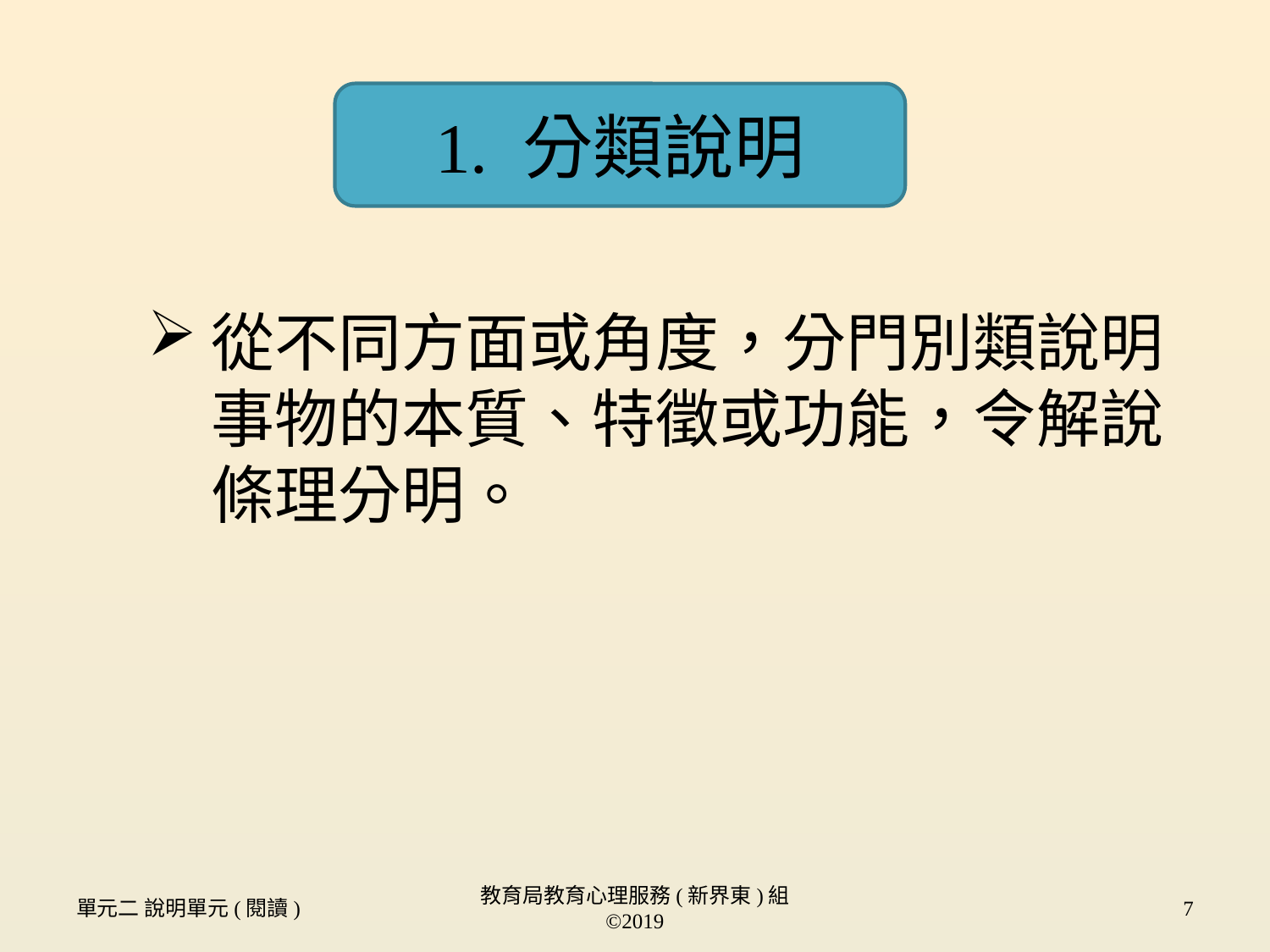

1. 分類說明
從不同方面或角度，分門別類說明事物的本質、特徵或功能，令解說條理分明。

單元二 說明單元(閱讀)
教育局教育心理服務(新界東)組 ©2019
7